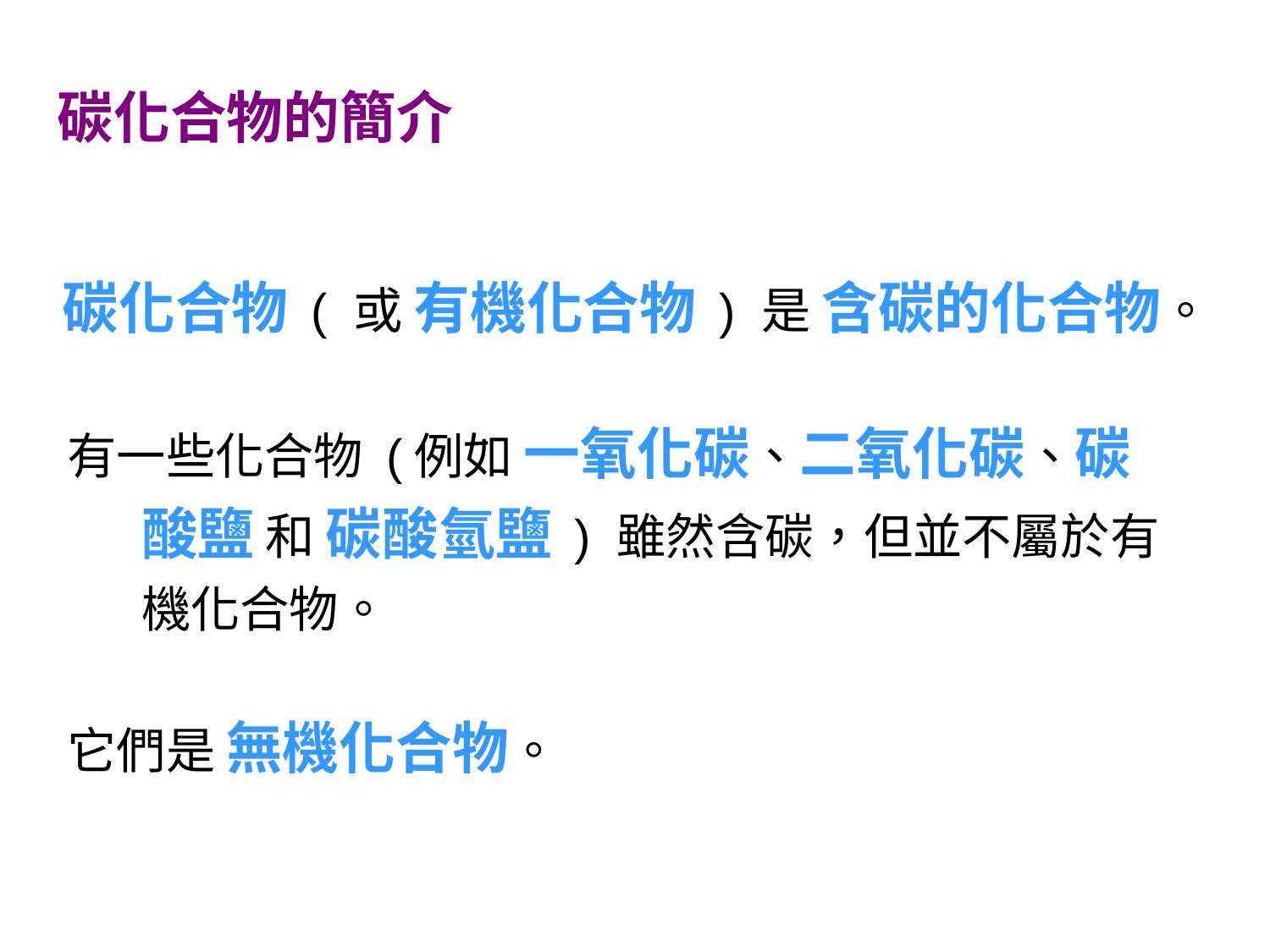

碳化合物的簡介
碳化合物 ( 或 有機化合物 ) 是 含碳的化合物。
有一些化合物 (例如 一氧化碳、二氧化碳、碳酸鹽 和 碳酸氫鹽 ) 雖然含碳，但並不屬於有機化合物。
它們是 無機化合物。